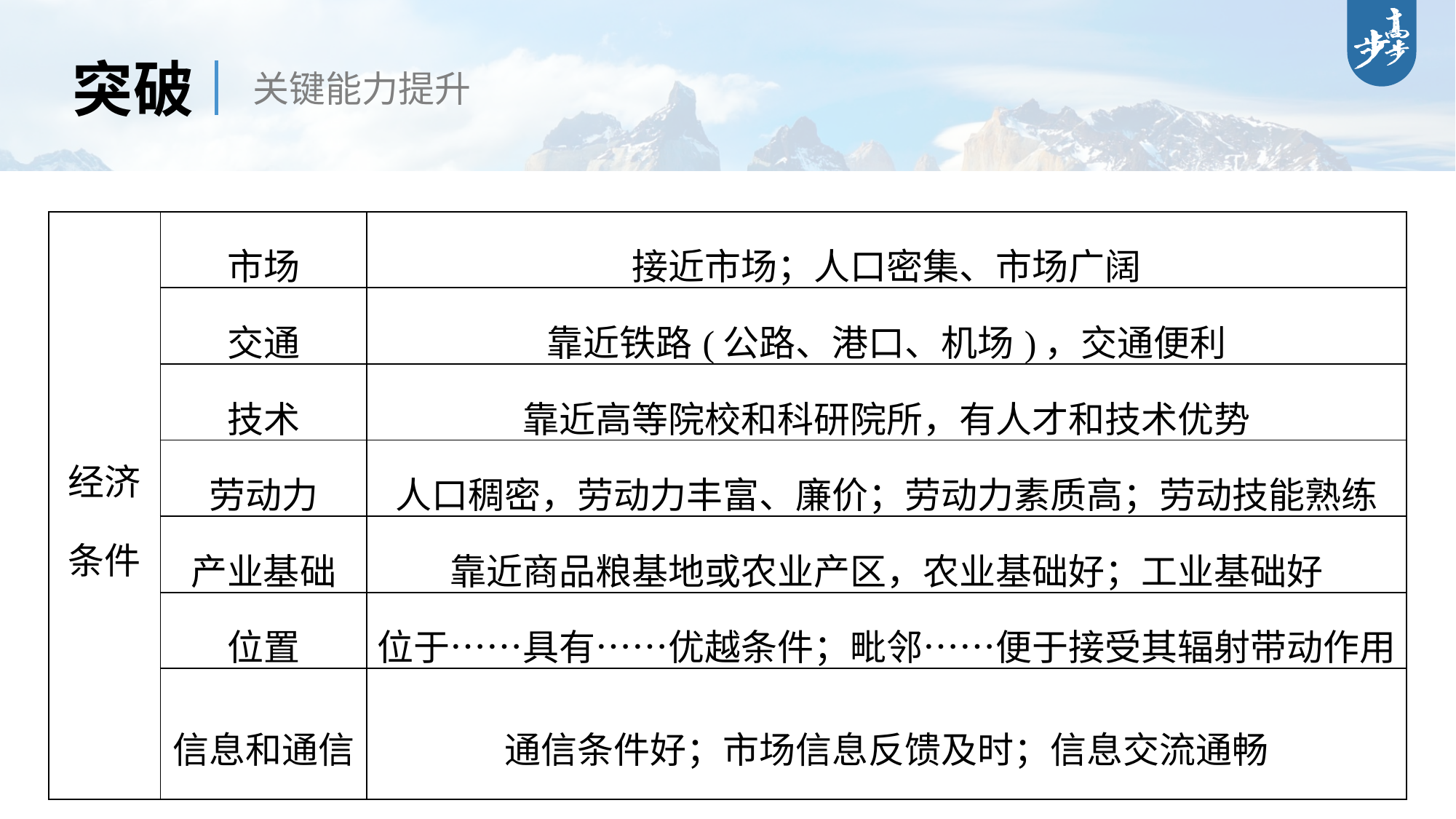

突破
关键能力提升
| 经济 条件 | 市场 | 接近市场；人口密集、市场广阔 |
| --- | --- | --- |
|  | 交通 | 靠近铁路(公路、港口、机场)，交通便利 |
|  | 技术 | 靠近高等院校和科研院所，有人才和技术优势 |
|  | 劳动力 | 人口稠密，劳动力丰富、廉价；劳动力素质高；劳动技能熟练 |
|  | 产业基础 | 靠近商品粮基地或农业产区，农业基础好；工业基础好 |
|  | 位置 | 位于……具有……优越条件；毗邻……便于接受其辐射带动作用 |
|  | 信息和通信 | 通信条件好；市场信息反馈及时；信息交流通畅 |